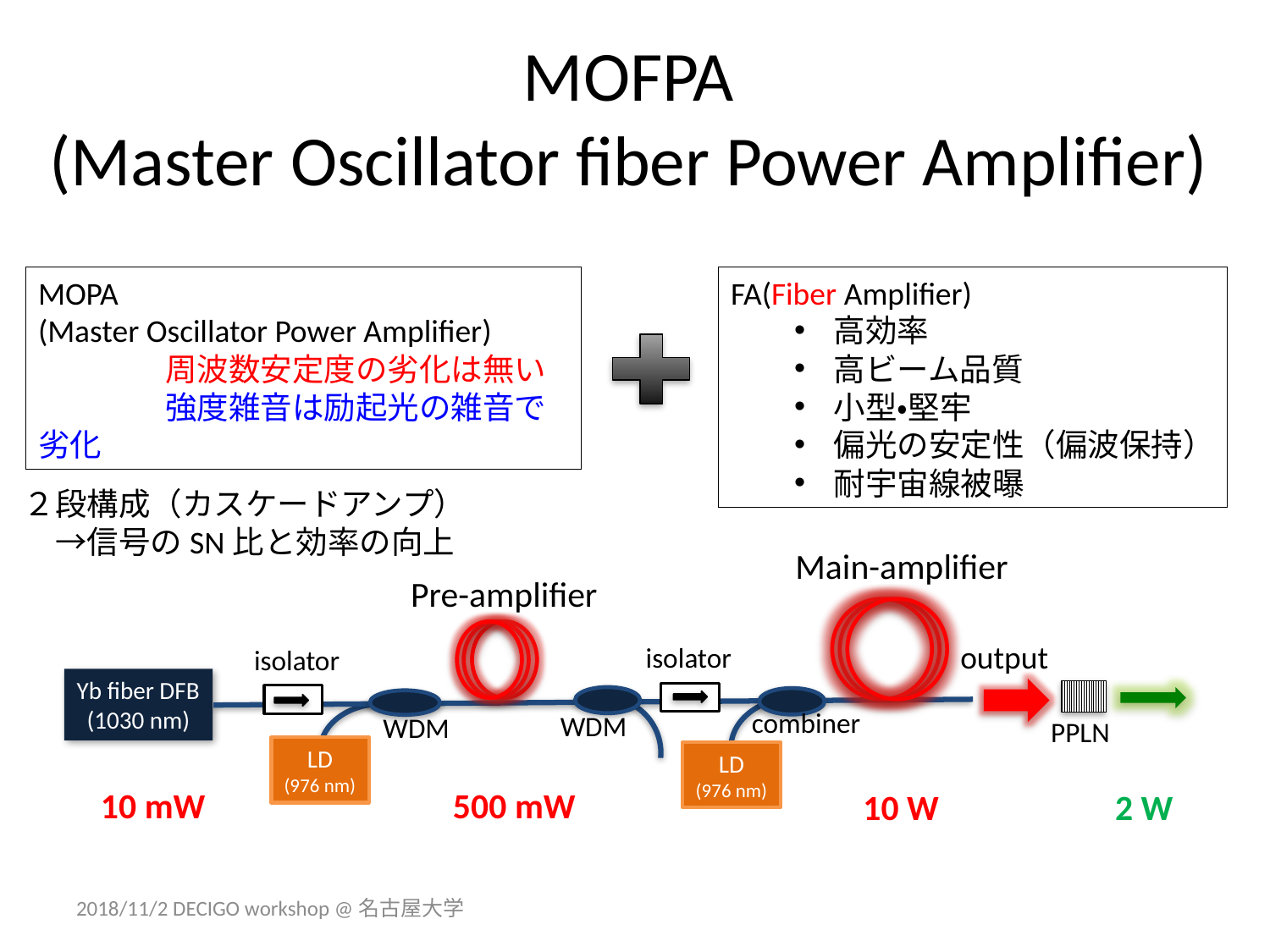

# MOFPA (Master Oscillator fiber Power Amplifier)
MOPA
(Master Oscillator Power Amplifier)
	周波数安定度の劣化は無い
	強度雑音は励起光の雑音で劣化
FA(Fiber Amplifier)
高効率
高ビーム品質
小型・堅牢
偏光の安定性（偏波保持）
耐宇宙線被曝

２段構成（カスケードアンプ）
　→信号のSN比と効率の向上
Main-amplifier
Pre-amplifier

Yb fiber DFB
(1030 nm)

LD
(976 nm)

output
isolator
isolator

combiner
WDM
WDM
PPLN
LD
(976 nm)

10 mW
500 mW
10 W
2 W
2018/11/2 DECIGO workshop @名古屋大学